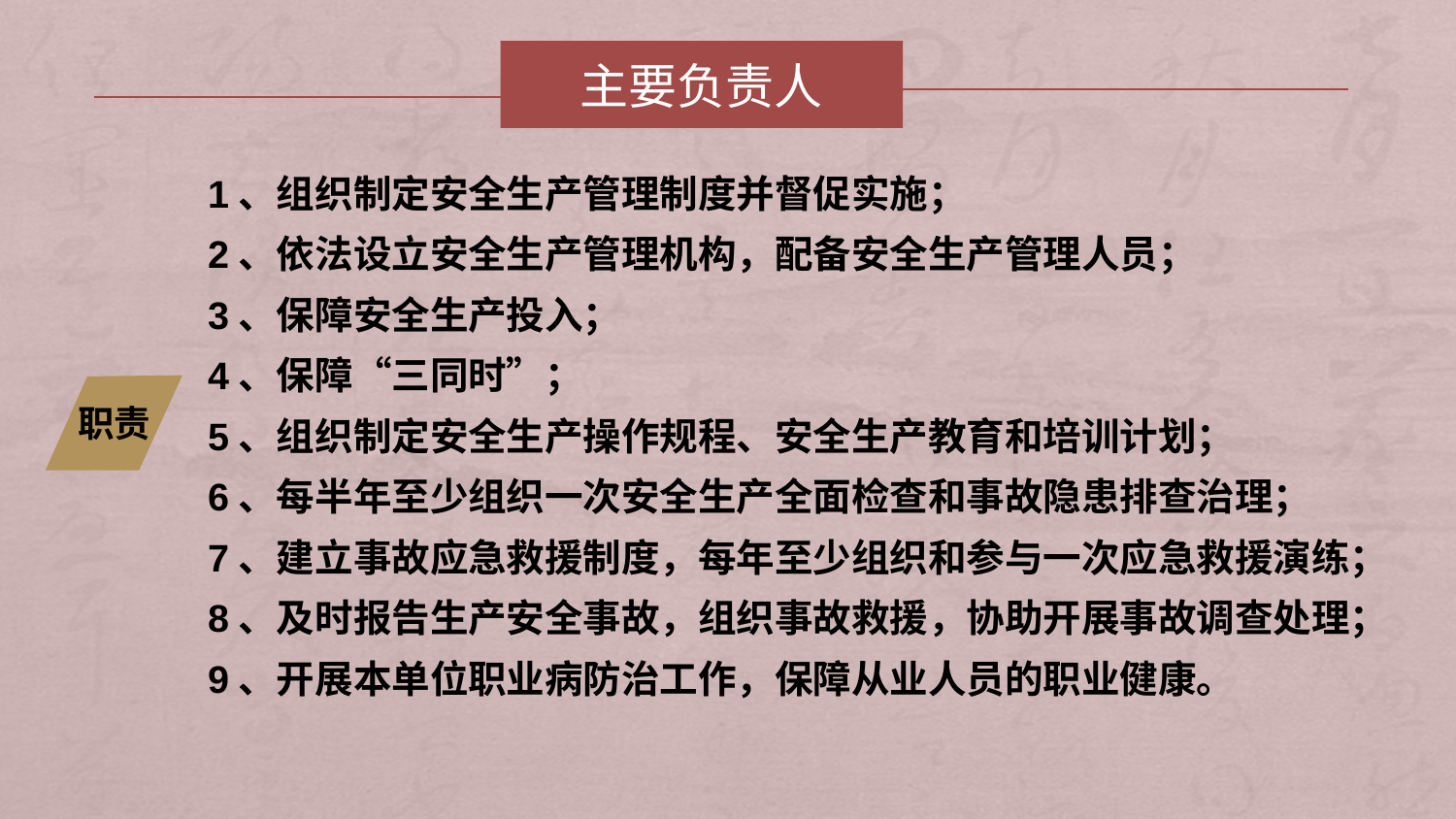

主要负责人

1、组织制定安全生产管理制度并督促实施；
2、依法设立安全生产管理机构，配备安全生产管理人员；
3、保障安全生产投入；
4、保障“三同时”；
5、组织制定安全生产操作规程、安全生产教育和培训计划；
6、每半年至少组织一次安全生产全面检查和事故隐患排查治理；
7、建立事故应急救援制度，每年至少组织和参与一次应急救援演练；
8、及时报告生产安全事故，组织事故救援，协助开展事故调查处理；
9、开展本单位职业病防治工作，保障从业人员的职业健康。
职责